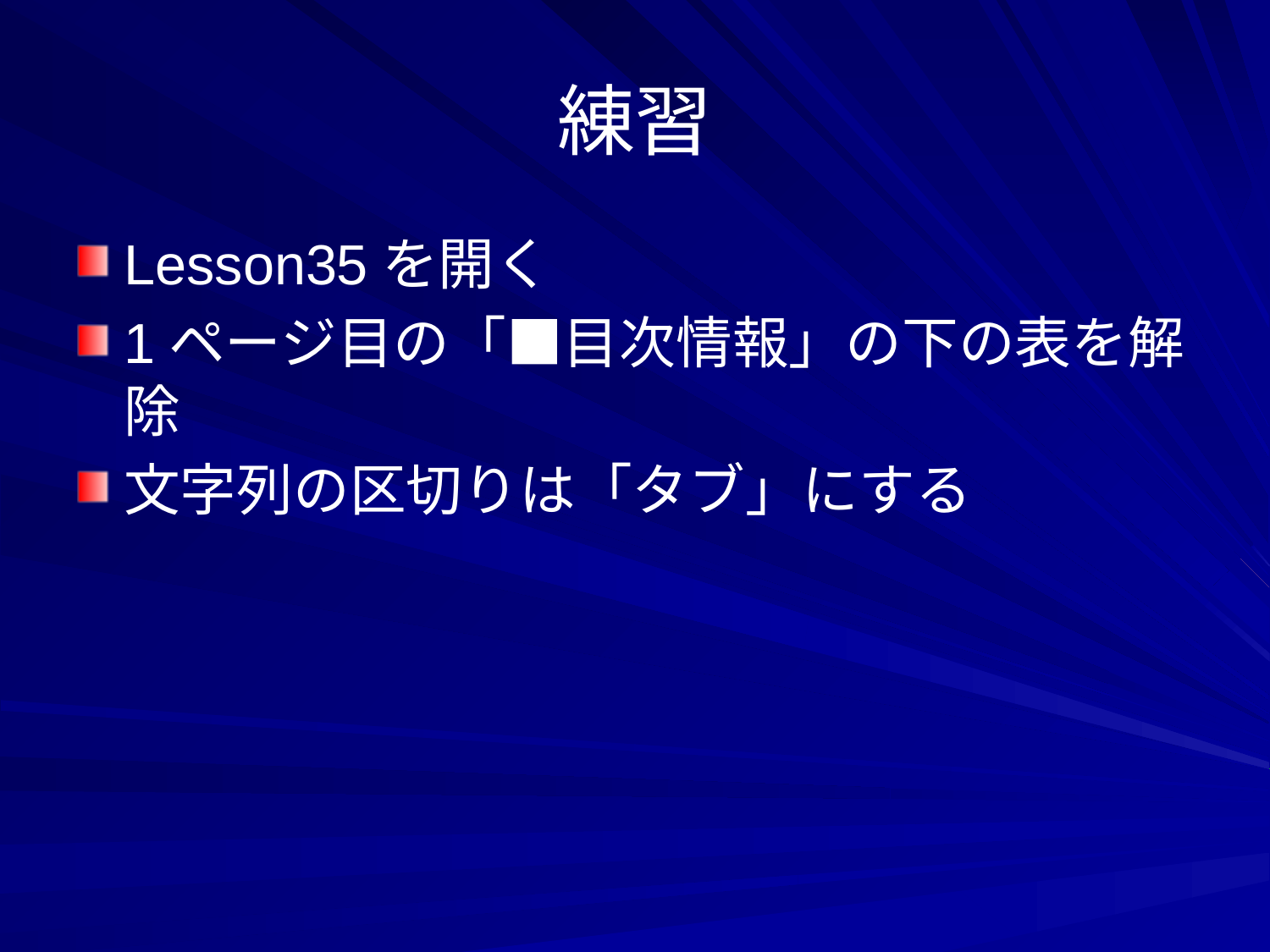

# 練習
Lesson35を開く
1ページ目の「■目次情報」の下の表を解除
文字列の区切りは「タブ」にする